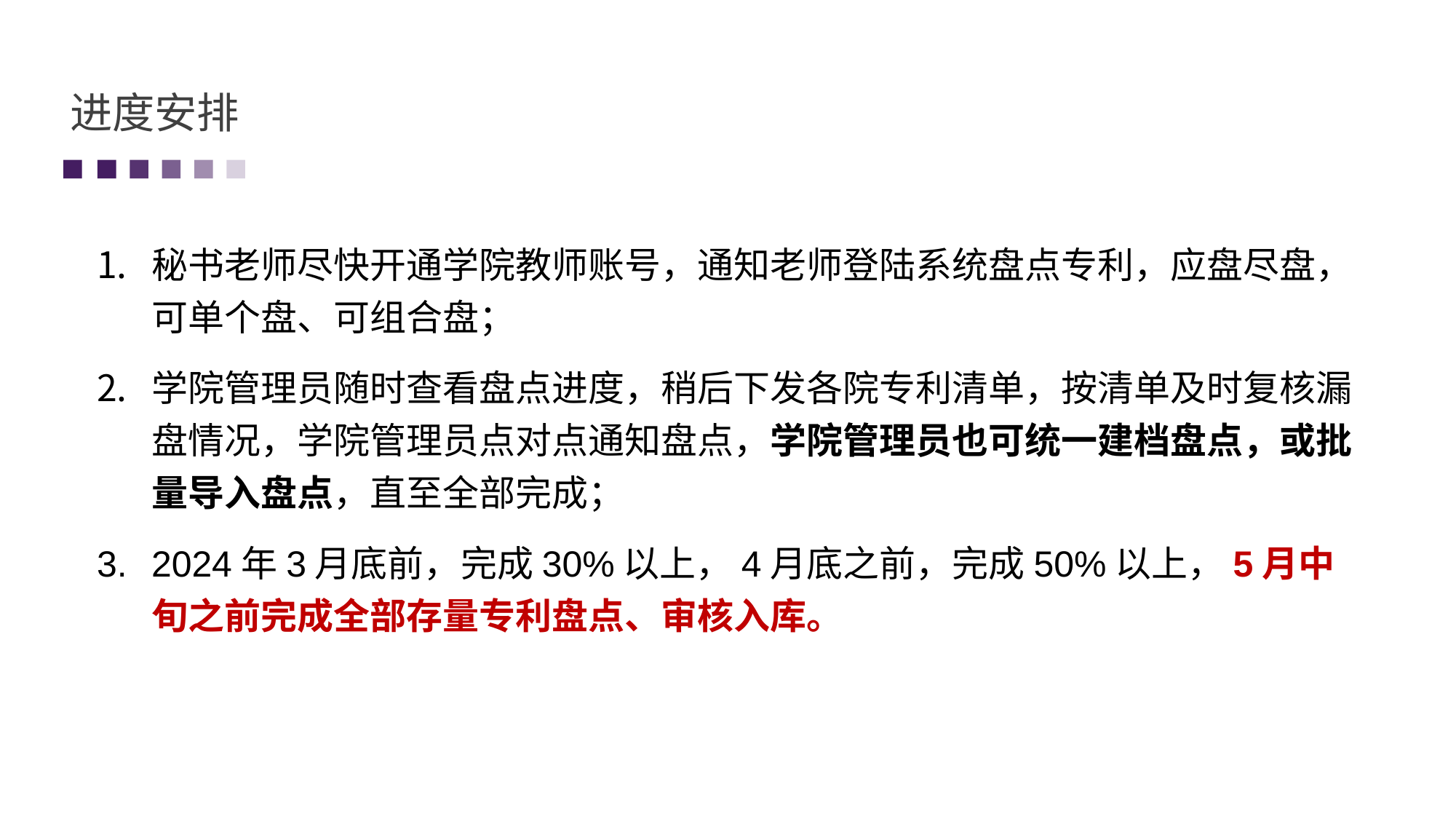

进度安排

秘书老师尽快开通学院教师账号，通知老师登陆系统盘点专利，应盘尽盘，可单个盘、可组合盘；
学院管理员随时查看盘点进度，稍后下发各院专利清单，按清单及时复核漏盘情况，学院管理员点对点通知盘点，学院管理员也可统一建档盘点，或批量导入盘点，直至全部完成；
2024年3月底前，完成30%以上，4月底之前，完成50%以上，5月中旬之前完成全部存量专利盘点、审核入库。